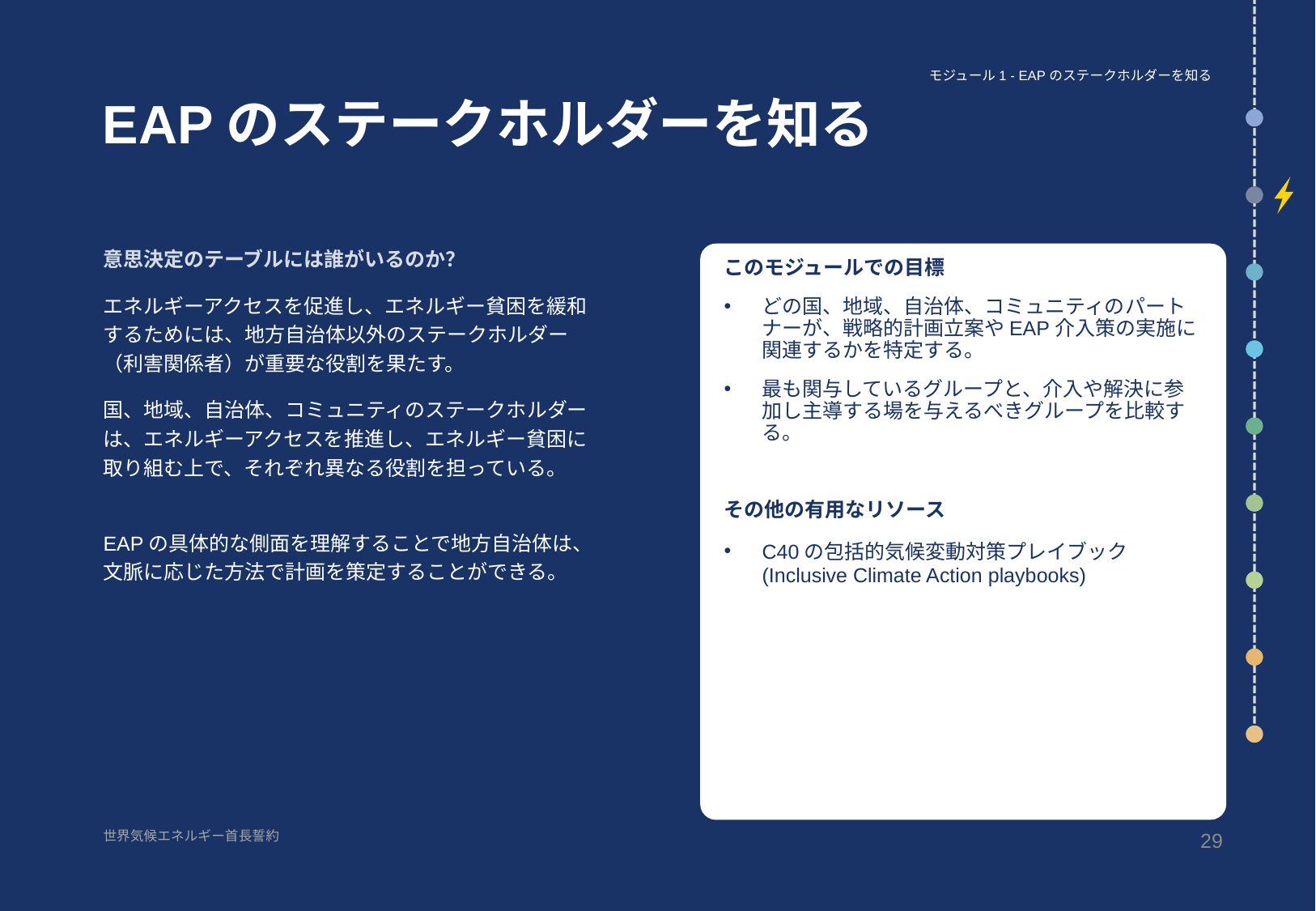

モジュール1 - EAPのステークホルダーを知る
# EAPのステークホルダーを知る

意思決定のテーブルには誰がいるのか？
エネルギーアクセスを促進し、エネルギー貧困を緩和するためには、地方自治体以外のステークホルダー（利害関係者）が重要な役割を果たす。
国、地域、自治体、コミュニティのステークホルダーは、エネルギーアクセスを推進し、エネルギー貧困に取り組む上で、それぞれ異なる役割を担っている。
EAPの具体的な側面を理解することで地方自治体は、文脈に応じた方法で計画を策定することができる。

このモジュールでの目標
どの国、地域、自治体、コミュニティのパートナーが、戦略的計画立案やEAP介入策の実施に関連するかを特定する。
最も関与しているグループと、介入や解決に参加し主導する場を与えるべきグループを比較する。

その他の有用なリソース
C40の包括的気候変動対策プレイブック(Inclusive Climate Action playbooks)

29